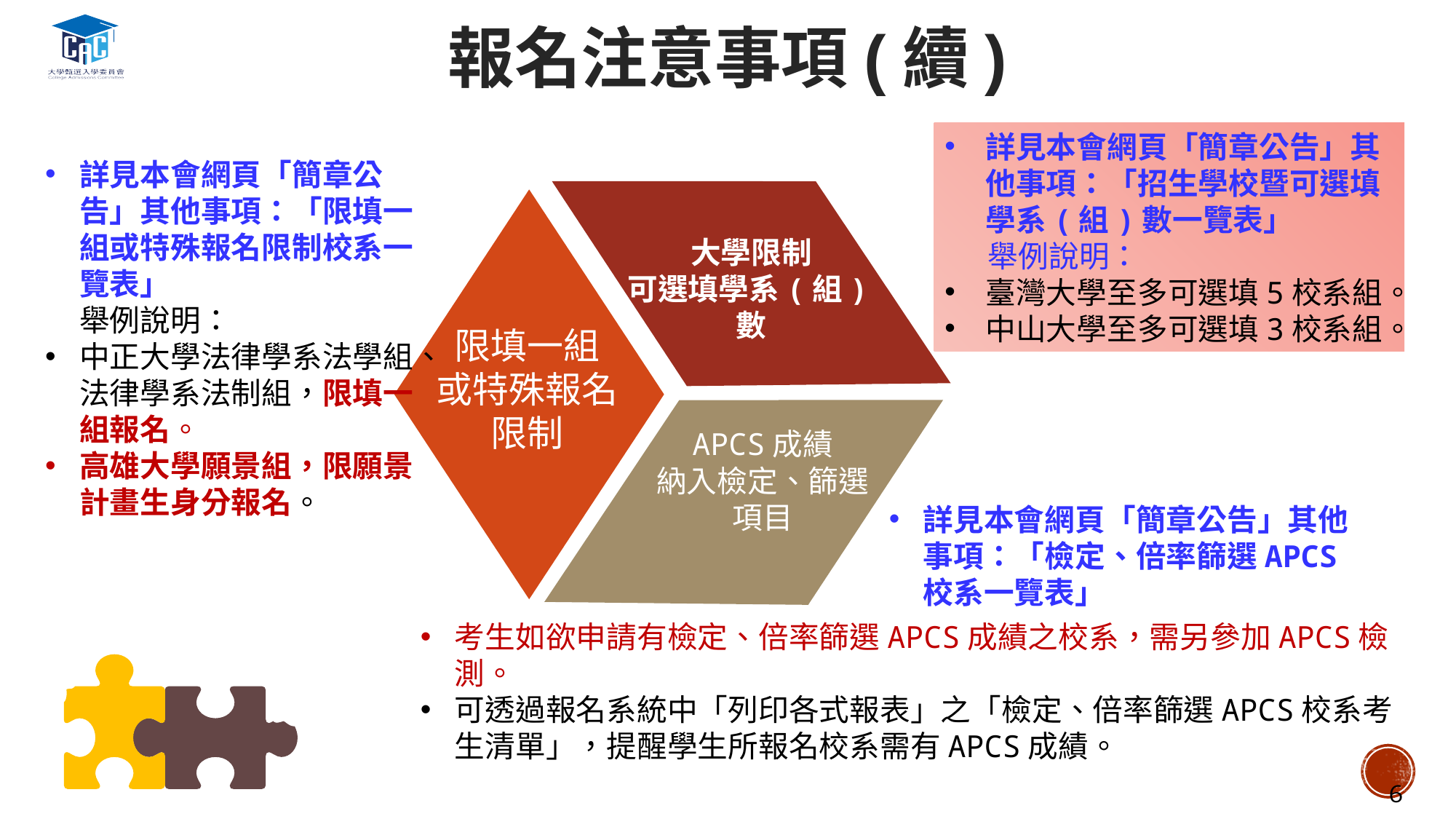

報名注意事項(續)
詳見本會網頁「簡章公告」其他事項：「招生學校暨可選填學系(組)數一覽表」
舉例說明：
臺灣大學至多可選填5校系組。
中山大學至多可選填3校系組。
詳見本會網頁「簡章公告」其他事項：「限填一組或特殊報名限制校系一覽表」
舉例說明：
中正大學法律學系法學組、法律學系法制組，限填一組報名。
高雄大學願景組，限願景計畫生身分報名。

大學限制
可選填學系(組)數
限填一組
或特殊報名限制

APCS成績
納入檢定、篩選項目

詳見本會網頁「簡章公告」其他事項：「檢定、倍率篩選APCS校系一覽表」

考生如欲申請有檢定、倍率篩選APCS成績之校系，需另參加APCS檢測。
可透過報名系統中「列印各式報表」之「檢定、倍率篩選APCS校系考生清單」，提醒學生所報名校系需有APCS成績。